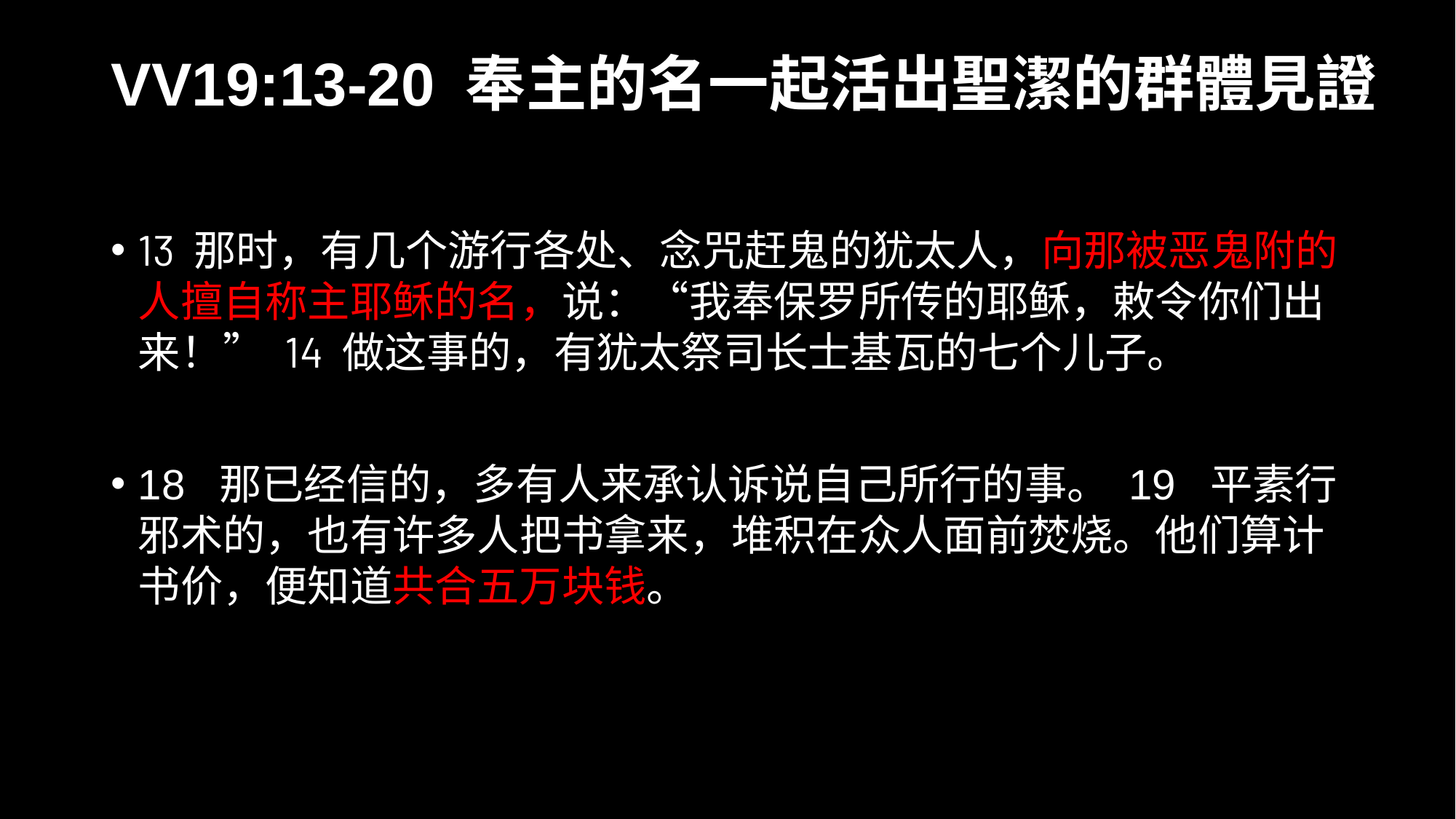

# VV19:13-20 奉主的名一起活出聖潔的群體見證
13 那时，有几个游行各处、念咒赶鬼的犹太人，向那被恶鬼附的人擅自称主耶稣的名，说：“我奉保罗所传的耶稣，敕令你们出来！” 14 做这事的，有犹太祭司长士基瓦的七个儿子。

18  那已经信的，多有人来承认诉说自己所行的事。 19  平素行邪术的，也有许多人把书拿来，堆积在众人面前焚烧。他们算计书价，便知道共合五万块钱。